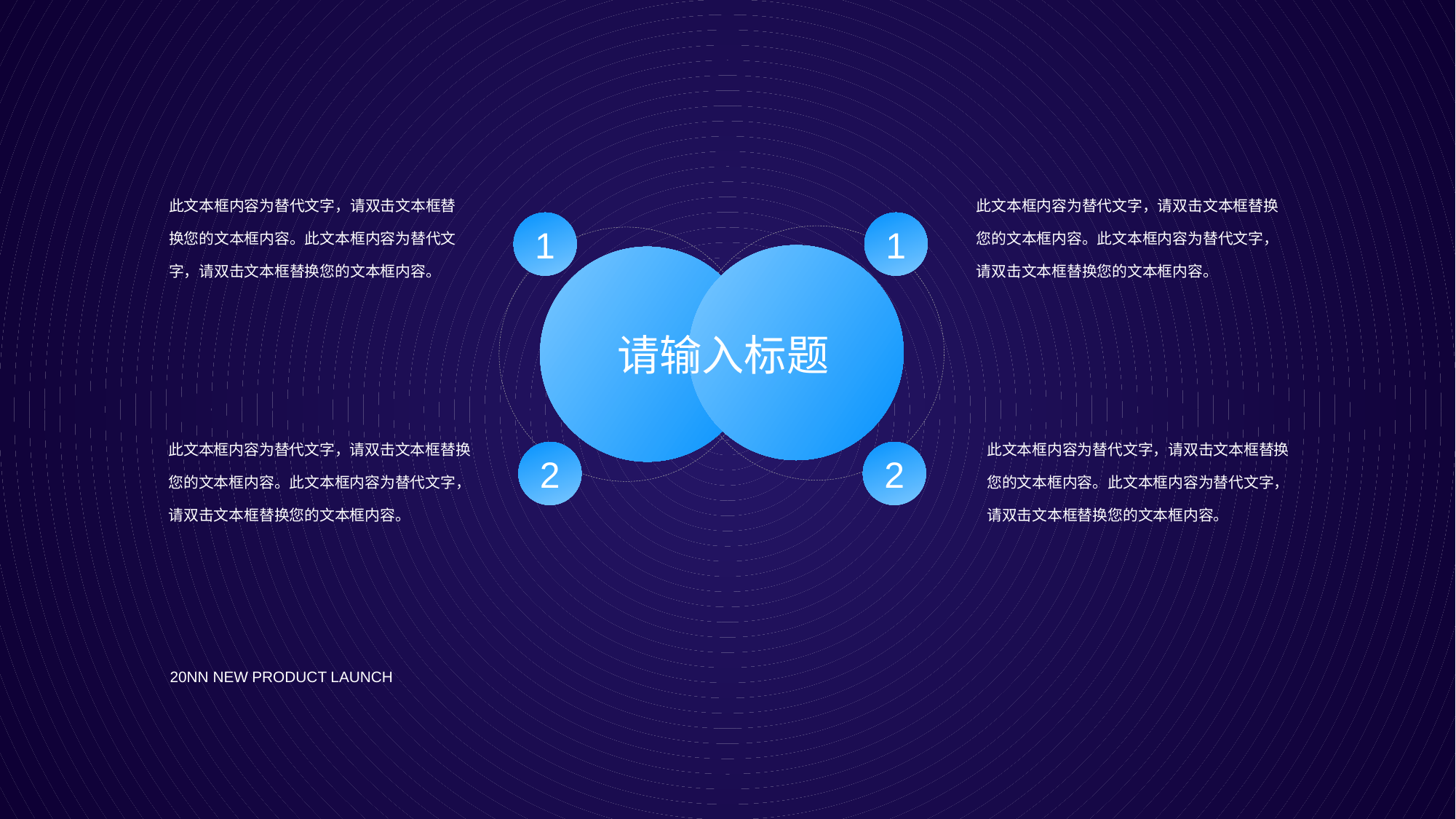

此文本框内容为替代文字，请双击文本框替换您的文本框内容。此文本框内容为替代文字，请双击文本框替换您的文本框内容。
此文本框内容为替代文字，请双击文本框替换您的文本框内容。此文本框内容为替代文字，请双击文本框替换您的文本框内容。
1
1

请输入标题
此文本框内容为替代文字，请双击文本框替换您的文本框内容。此文本框内容为替代文字，请双击文本框替换您的文本框内容。
此文本框内容为替代文字，请双击文本框替换您的文本框内容。此文本框内容为替代文字，请双击文本框替换您的文本框内容。
2
2
20NN New product launch